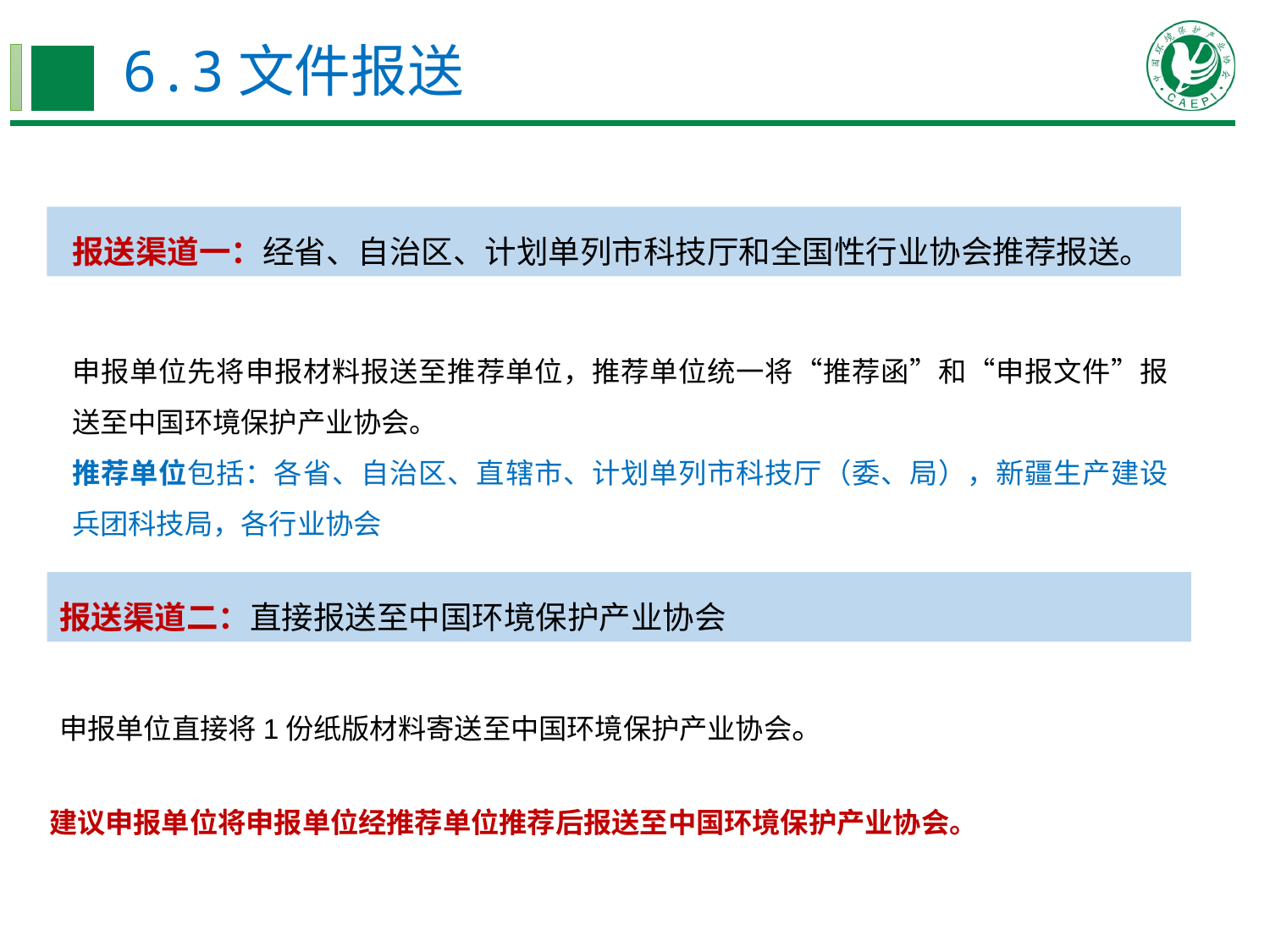

6.3文件报送
报送渠道一：经省、自治区、计划单列市科技厅和全国性行业协会推荐报送。
申报单位先将申报材料报送至推荐单位，推荐单位统一将“推荐函”和“申报文件”报送至中国环境保护产业协会。
推荐单位包括：各省、自治区、直辖市、计划单列市科技厅（委、局），新疆生产建设兵团科技局，各行业协会
报送渠道二：直接报送至中国环境保护产业协会
申报单位直接将1份纸版材料寄送至中国环境保护产业协会。
建议申报单位将申报单位经推荐单位推荐后报送至中国环境保护产业协会。